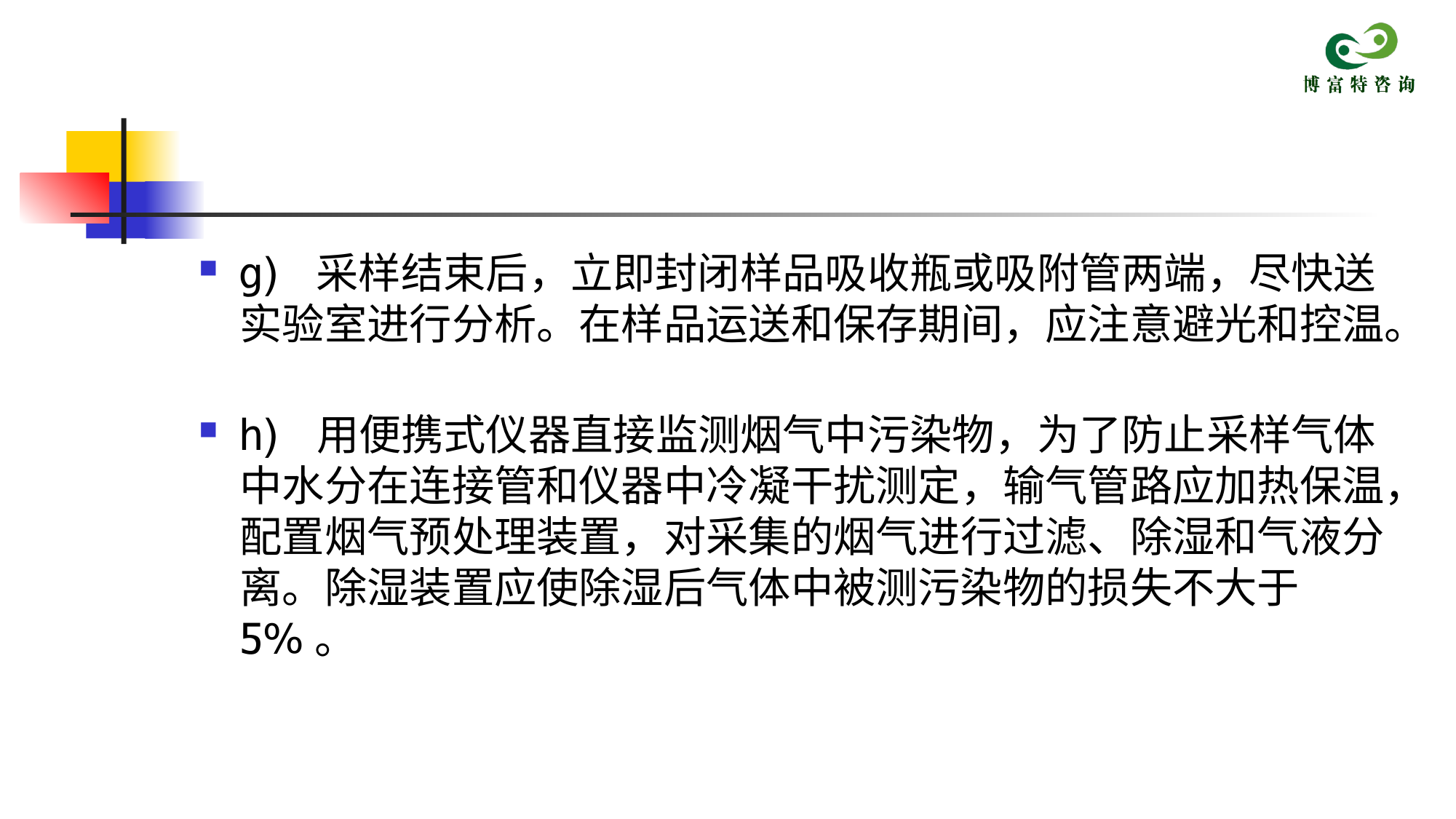

g)  采样结束后，立即封闭样品吸收瓶或吸附管两端，尽快送实验室进行分析。在样品运送和保存期间，应注意避光和控温。
h)  用便携式仪器直接监测烟气中污染物，为了防止采样气体中水分在连接管和仪器中冷凝干扰测定，输气管路应加热保温，配置烟气预处理装置，对采集的烟气进行过滤、除湿和气液分离。除湿装置应使除湿后气体中被测污染物的损失不大于 5%。